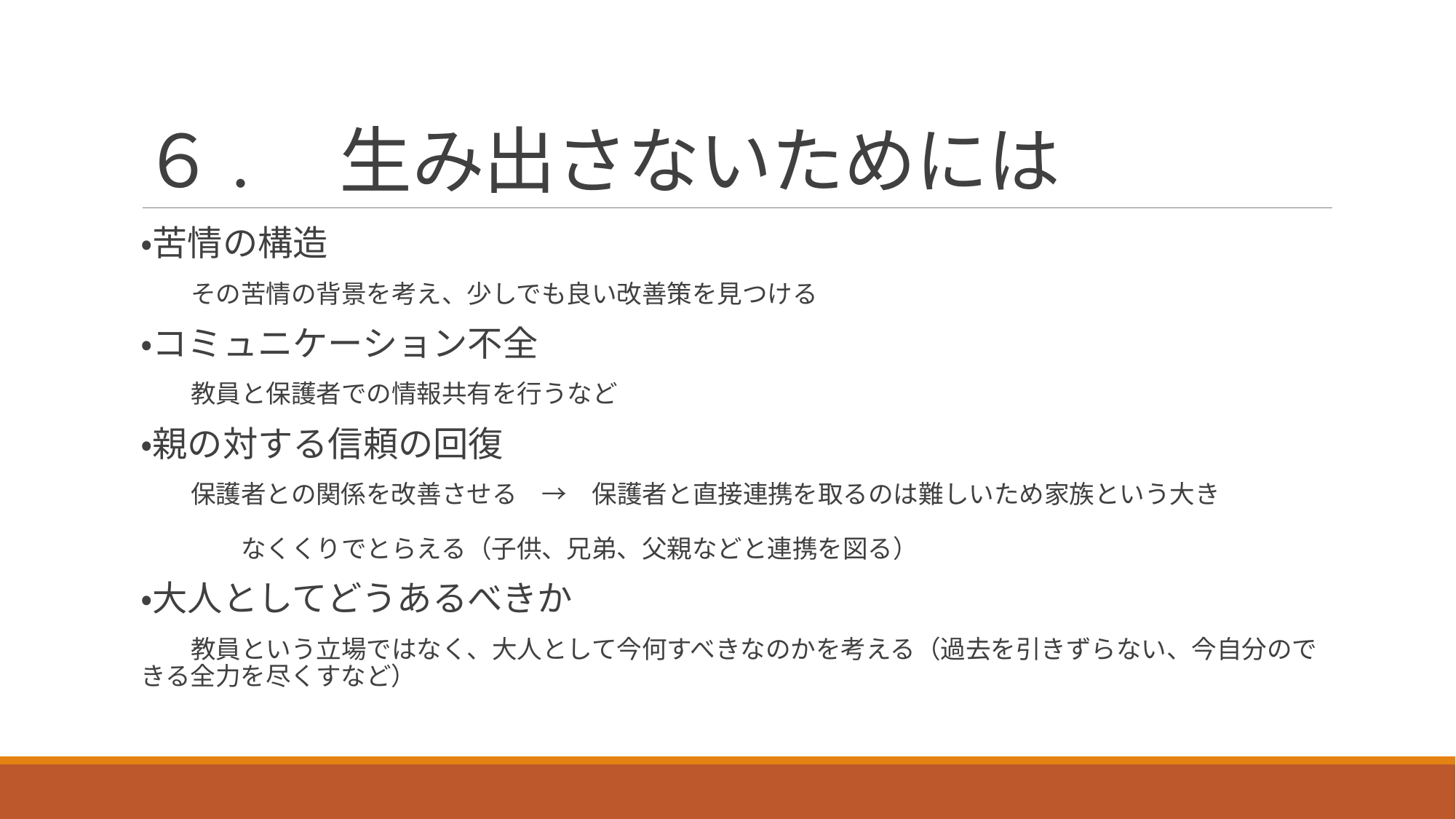

# ６.　生み出さないためには
・苦情の構造
　　その苦情の背景を考え、少しでも良い改善策を見つける
・コミュニケーション不全
　　教員と保護者での情報共有を行うなど
・親の対する信頼の回復
　　保護者との関係を改善させる　→　保護者と直接連携を取るのは難しいため家族という大き　　　　　　　　　　　　　　　　　　　　　　　　　　　　　　　　　　　　　　　　　　　　　　　　　　　　　　　なくくりでとらえる（子供、兄弟、父親などと連携を図る）
・大人としてどうあるべきか
　　教員という立場ではなく、大人として今何すべきなのかを考える（過去を引きずらない、今自分のできる全力を尽くすなど）